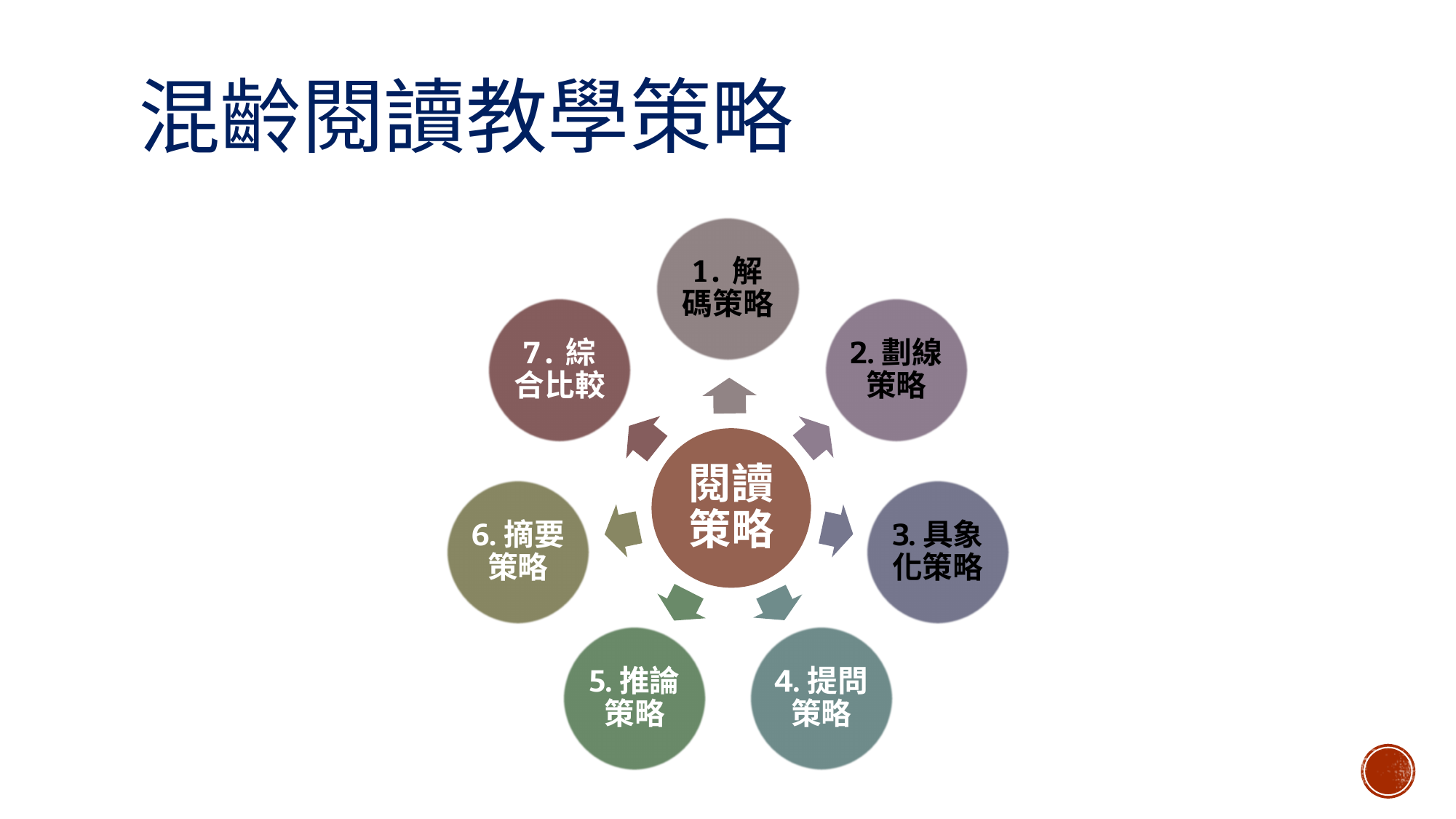

# 混齡閱讀教學策略

閱讀策略

1.解碼策略

2.劃線策略

3.具象化策略

4.提問策略

5.推論策略

6.摘要策略

7.綜合比較